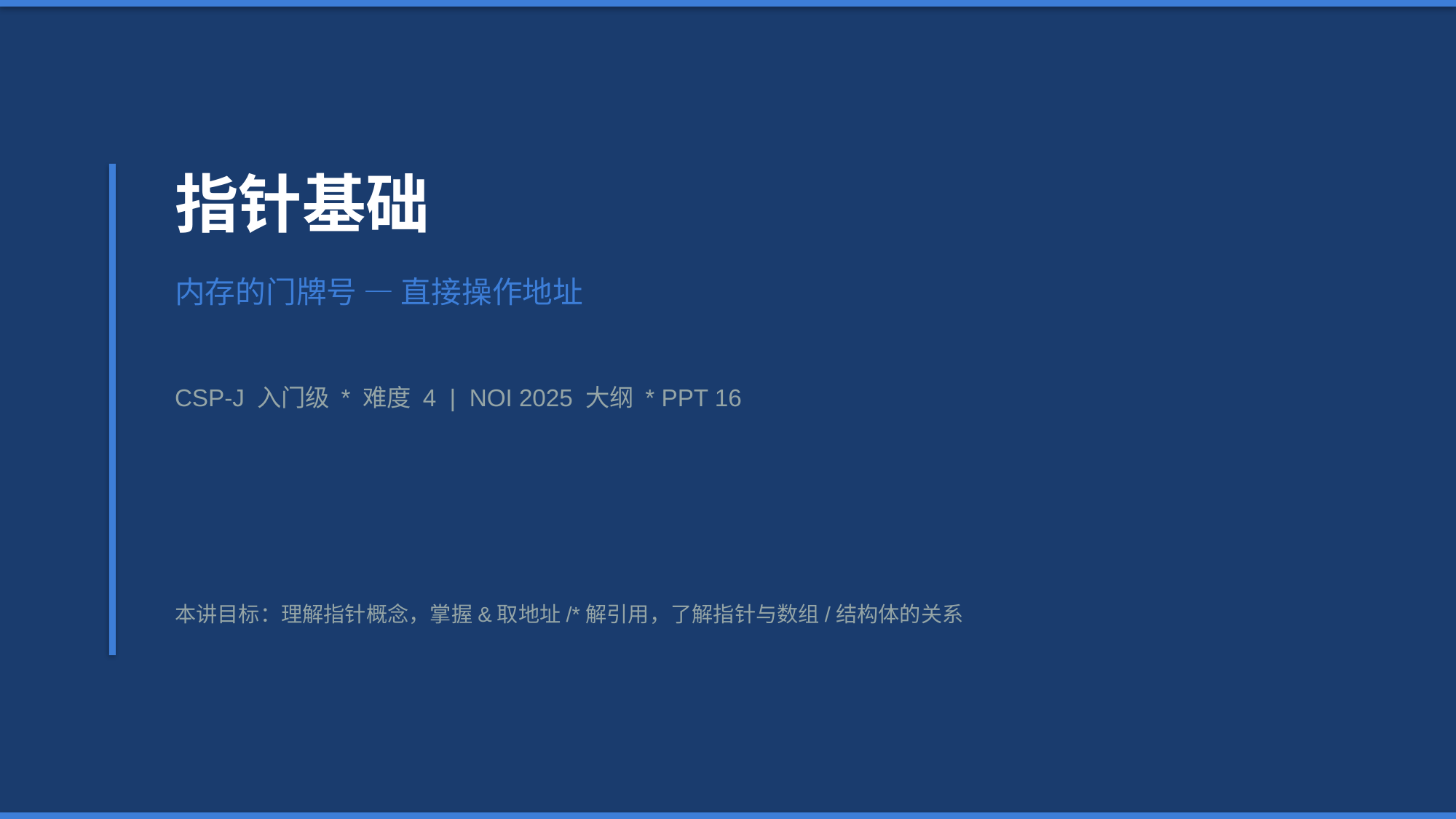

指针基础
内存的门牌号 — 直接操作地址
CSP-J 入门级 * 难度 4  |  NOI 2025 大纲 * PPT 16
本讲目标：理解指针概念，掌握&取地址/*解引用，了解指针与数组/结构体的关系